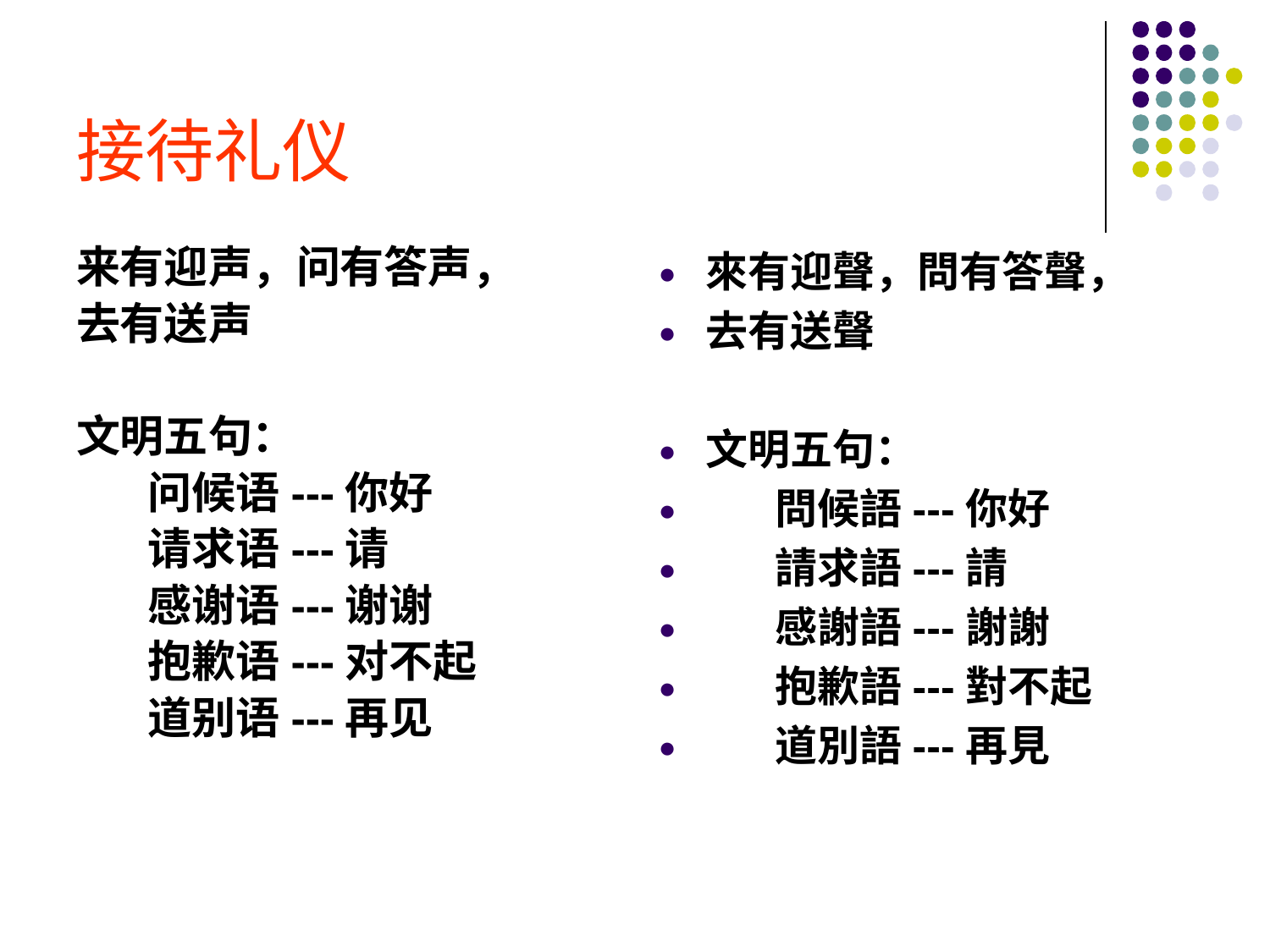

# 接待礼仪
来有迎声，问有答声，
去有送声

文明五句：
     问候语---你好
     请求语---请
     感谢语---谢谢
     抱歉语---对不起
     道别语---再见
來有迎聲，問有答聲，
去有送聲

文明五句：
     問候語---你好
     請求語---請
     感謝語---謝謝
     抱歉語---對不起
     道別語---再見